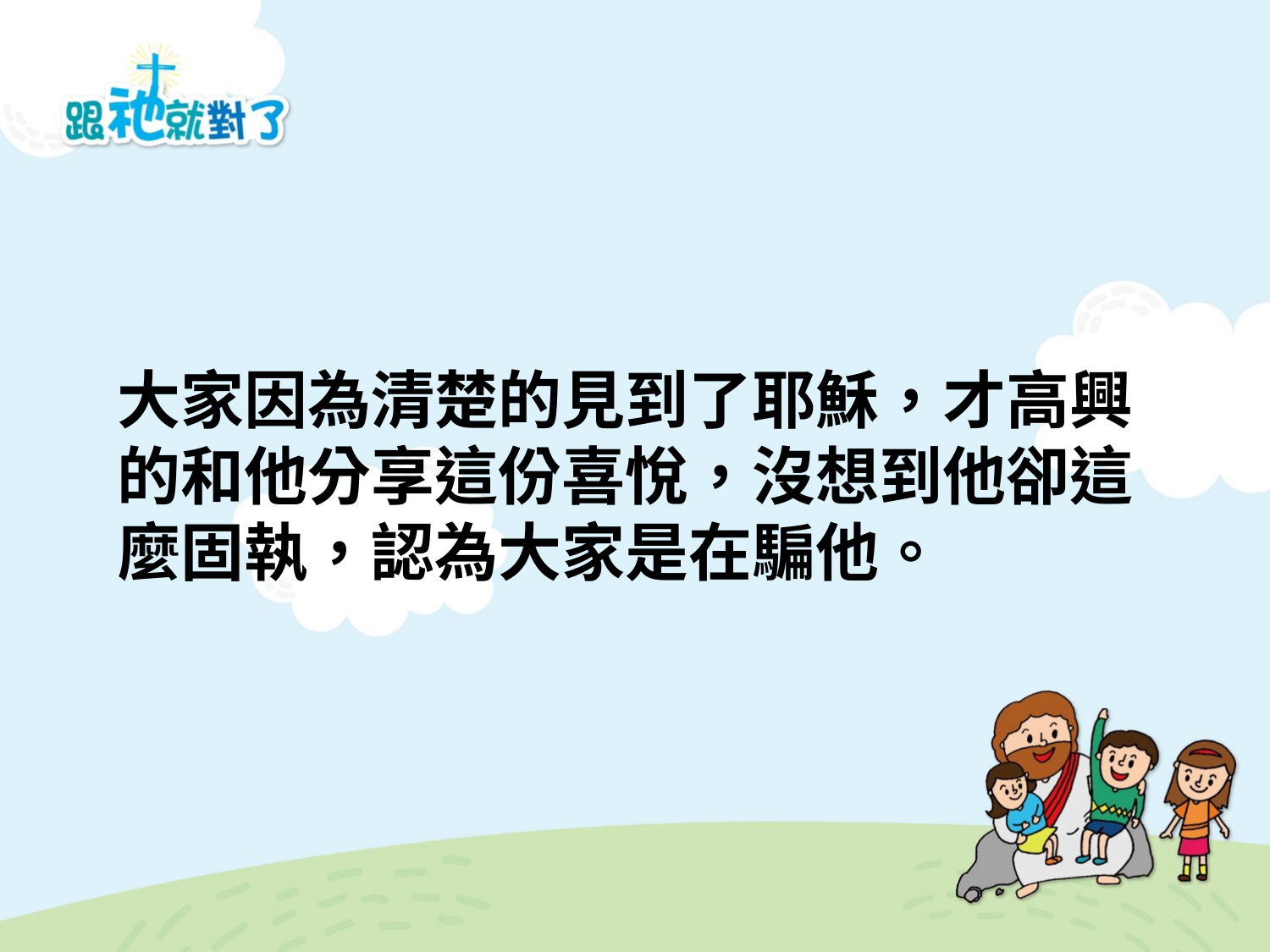

大家因為清楚的見到了耶穌，才高興的和他分享這份喜悅，沒想到他卻這麼固執，認為大家是在騙他。